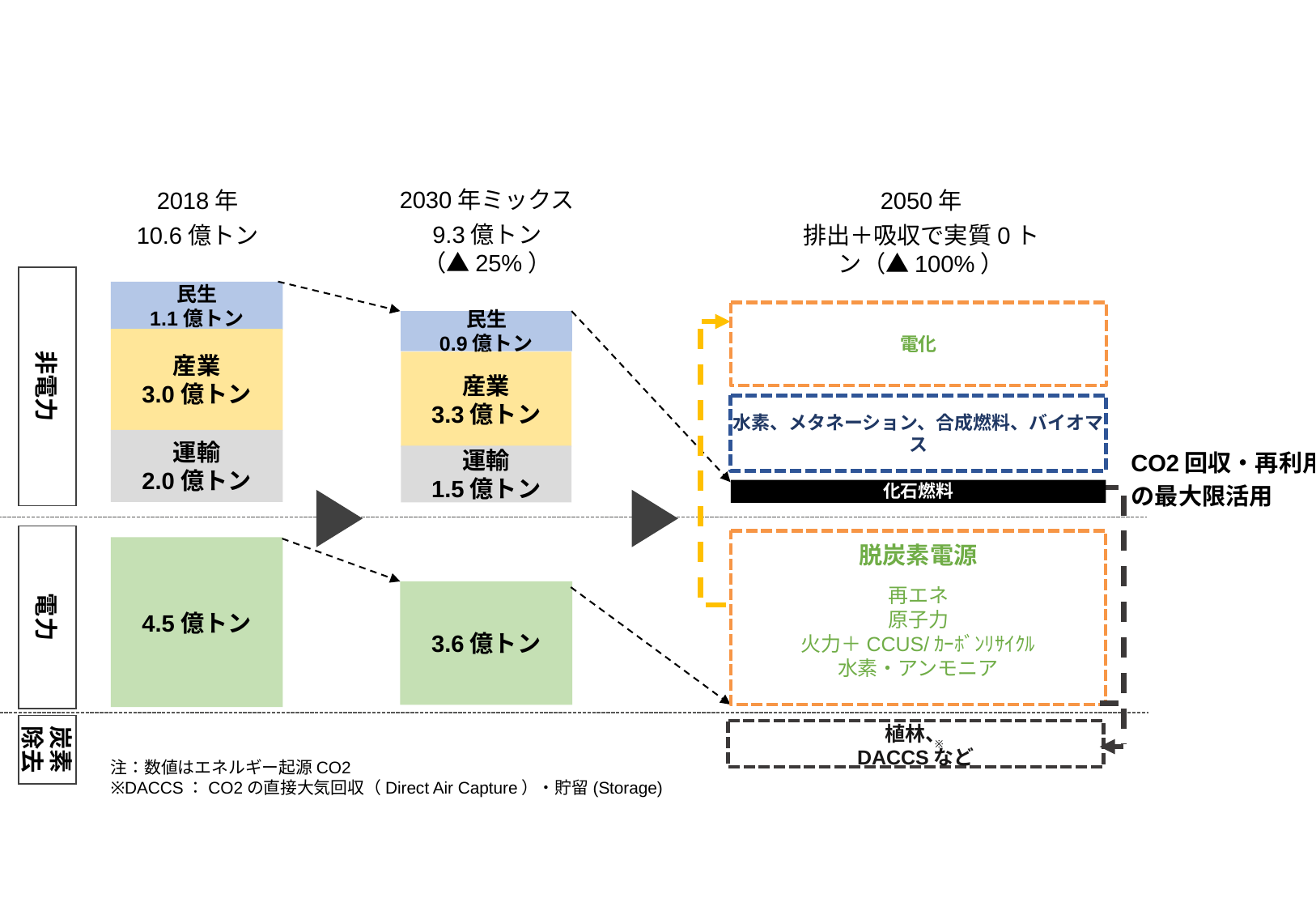

2030年ミックス
9.3億トン（▲25%）
2018年
10.6億トン
2050年
排出＋吸収で実質0トン（▲100%）
非電力
民生
1.1億トン
電化
水素、メタネーション、合成燃料、バイオマス
化石燃料
脱炭素電源

再エネ
原子力
火力＋CCUS/ｶｰﾎﾞﾝﾘｻｲｸﾙ
水素・アンモニア
植林、
DACCSなど
民生
0.9億トン
産業
3.0億トン

産業
3.3億トン
運輸
2.0億トン
CO2回収・再利用
の最大限活用
運輸
1.5億トン

電力
4.5億トン
3.6億トン

炭素
除去
※
注：数値はエネルギー起源CO2
※DACCS：CO2の直接大気回収（Direct Air Capture）・貯留(Storage)